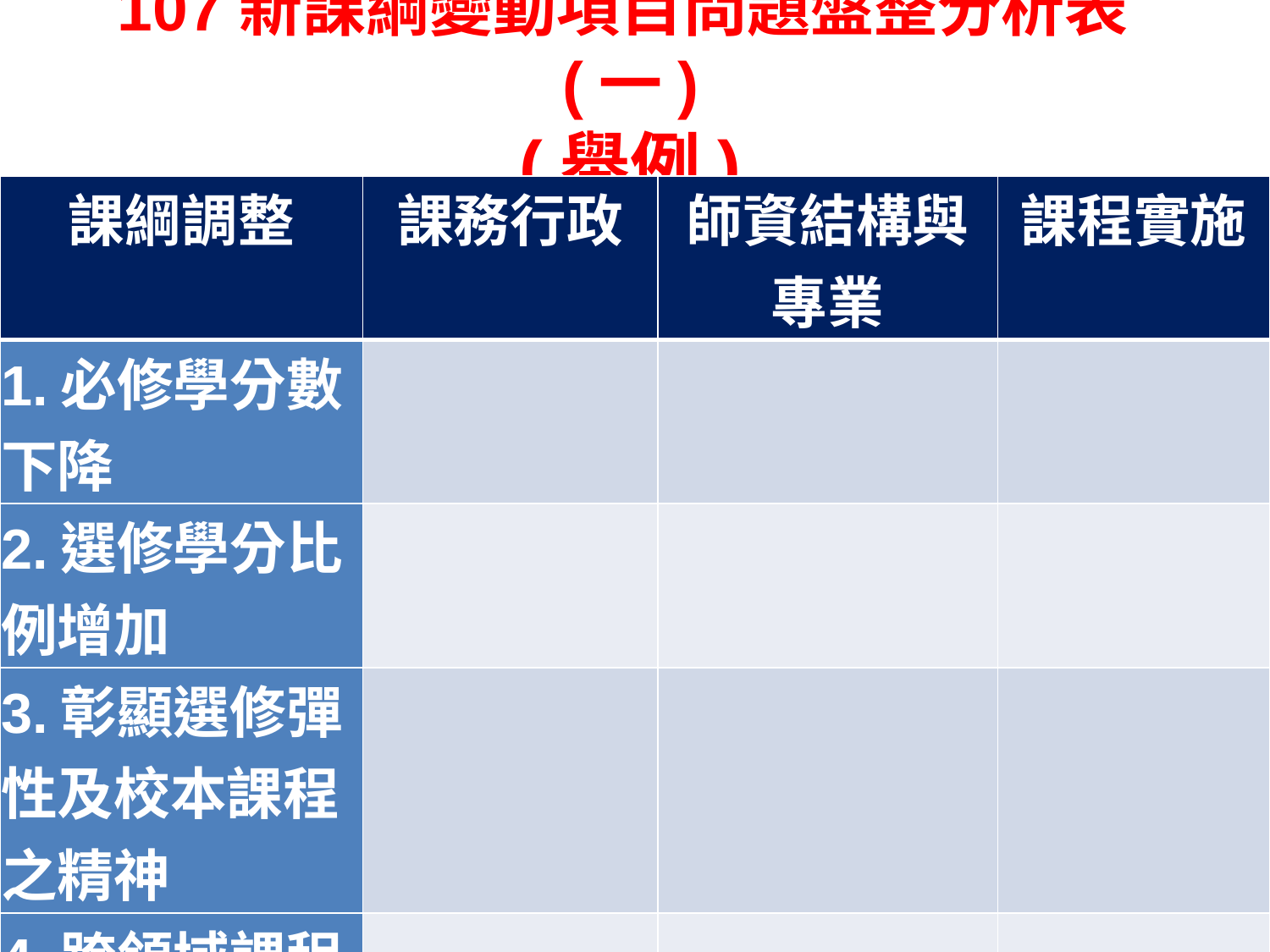

# 107新課綱變動項目問題盤整分析表(一) (舉例)
| 課綱調整 | 課務行政 | 師資結構與專業 | 課程實施 |
| --- | --- | --- | --- |
| 1.必修學分數下降 |  |  |  |
| 2.選修學分比例增加 |  |  |  |
| 3.彰顯選修彈性及校本課程之精神 |  |  |  |
| 4.跨領域課程 |  |  |  |